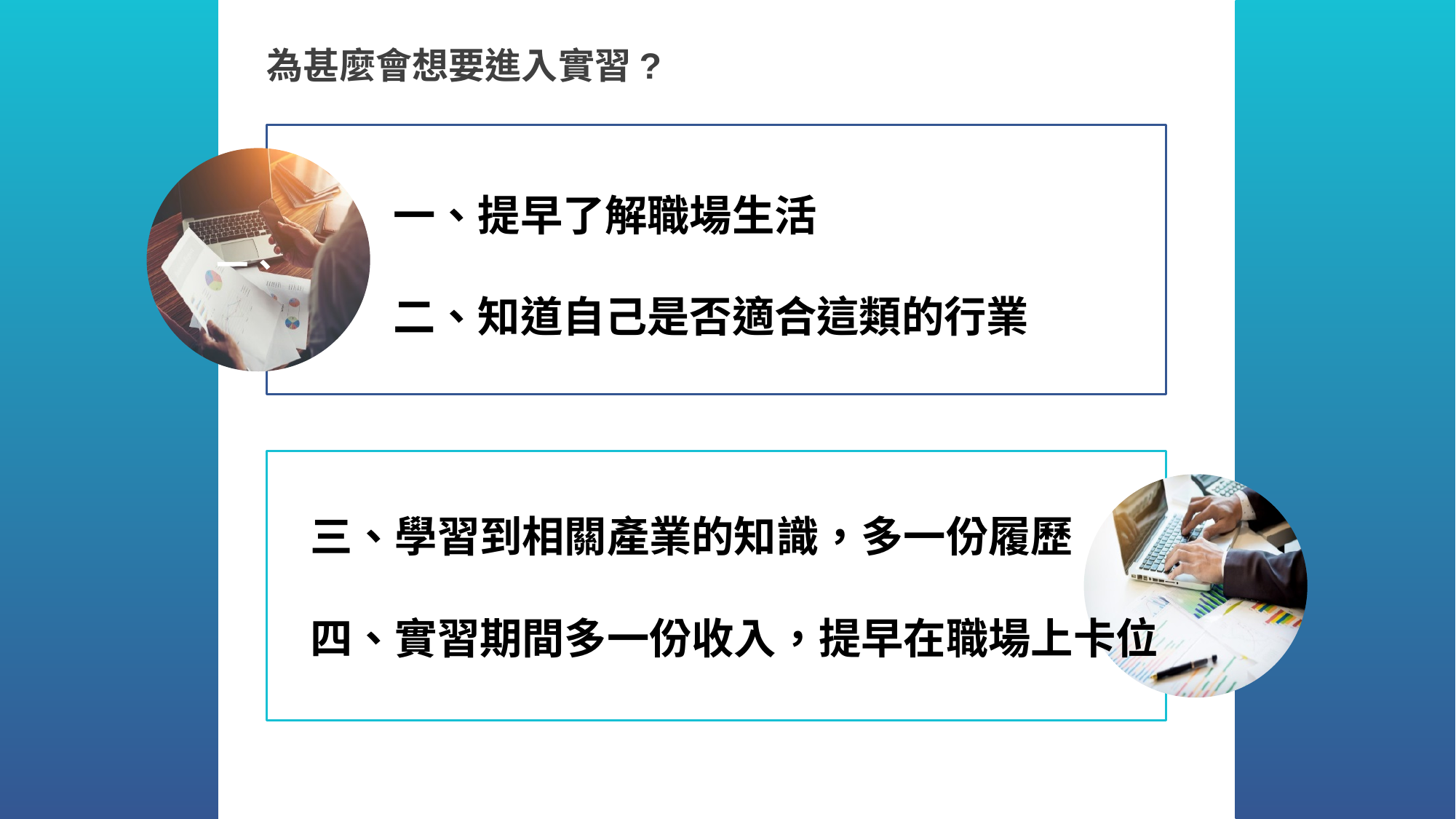

為甚麼會想要進入實習?

一、提早了解職場生活

二、知道自己是否適合這類的行業
一、

三、學習到相關產業的知識，多一份履歷

四、實習期間多一份收入，提早在職場上卡位